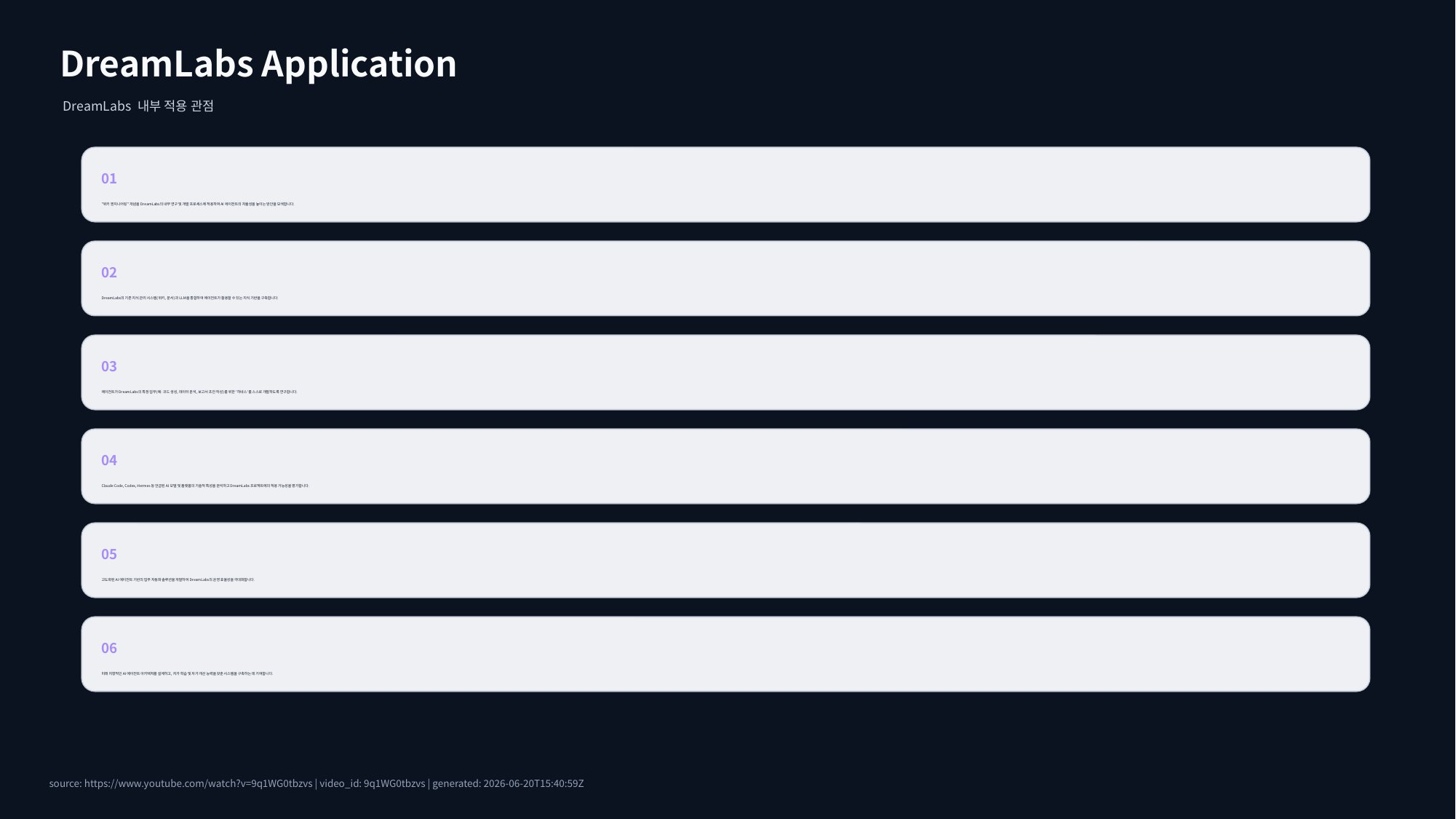

DreamLabs Application
DreamLabs 내부 적용 관점

01
"위키 엔지니어링" 개념을 DreamLabs의 내부 연구 및 개발 프로세스에 적용하여 AI 에이전트의 자율성을 높이는 방안을 모색합니다.

02
DreamLabs의 기존 지식 관리 시스템(위키, 문서)과 LLM을 통합하여 에이전트가 활용할 수 있는 지식 기반을 구축합니다.

03
에이전트가 DreamLabs의 특정 업무(예: 코드 생성, 데이터 분석, 보고서 초안 작성)를 위한 '하네스'를 스스로 개발하도록 연구합니다.

04
Claude Code, Codex, Hermes 등 언급된 AI 모델 및 플랫폼의 기술적 특성을 분석하고 DreamLabs 프로젝트에의 적용 가능성을 평가합니다.

05
고도화된 AI 에이전트 기반의 업무 자동화 솔루션을 개발하여 DreamLabs의 운영 효율성을 극대화합니다.

06
미래 지향적인 AI 에이전트 아키텍처를 설계하고, 자가 학습 및 자가 개선 능력을 갖춘 시스템을 구축하는 데 기여합니다.
source: https://www.youtube.com/watch?v=9q1WG0tbzvs | video_id: 9q1WG0tbzvs | generated: 2026-06-20T15:40:59Z